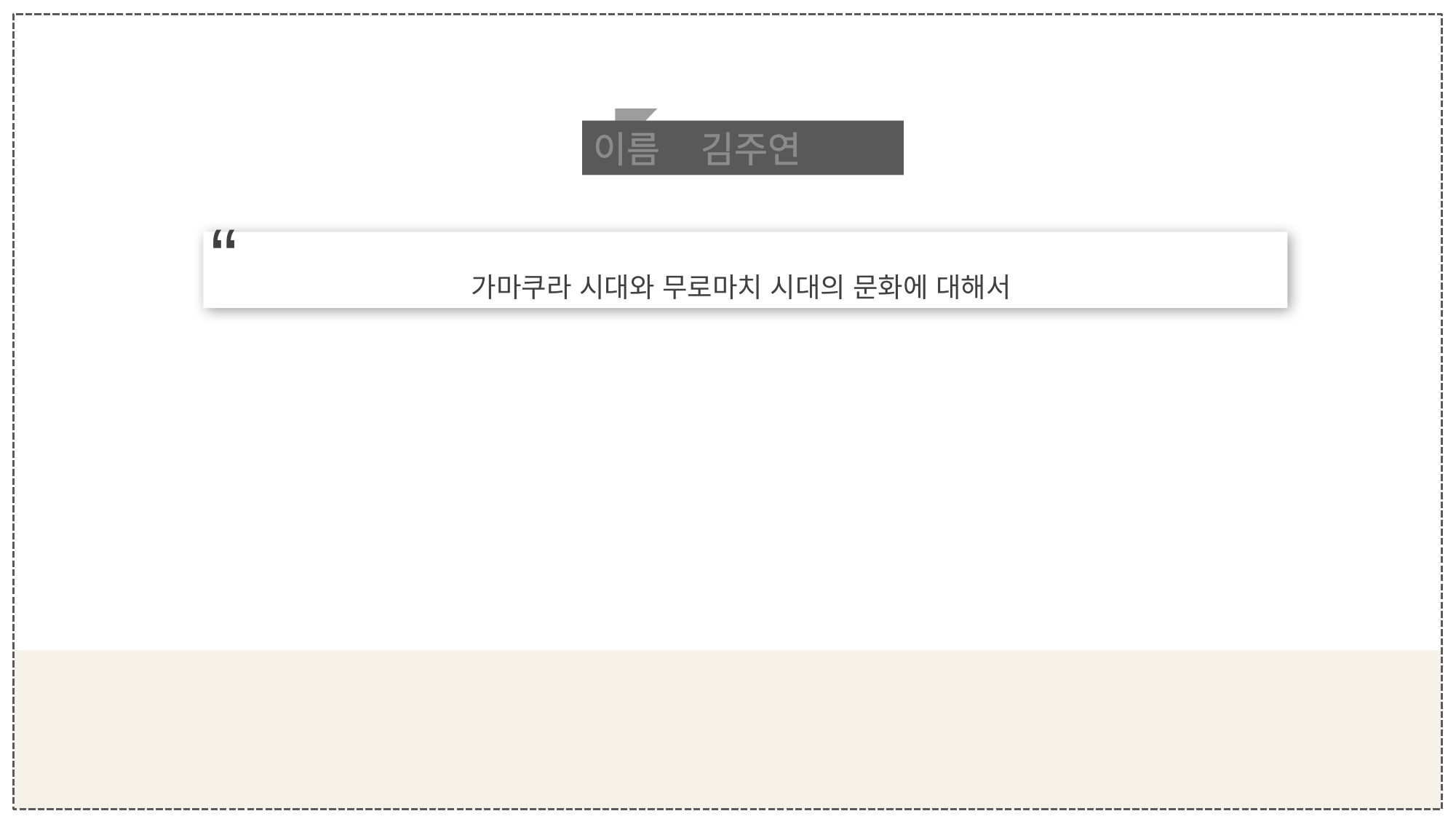

이름    김주연
“
가마쿠라 시대와 무로마치 시대의 문화에 대해서